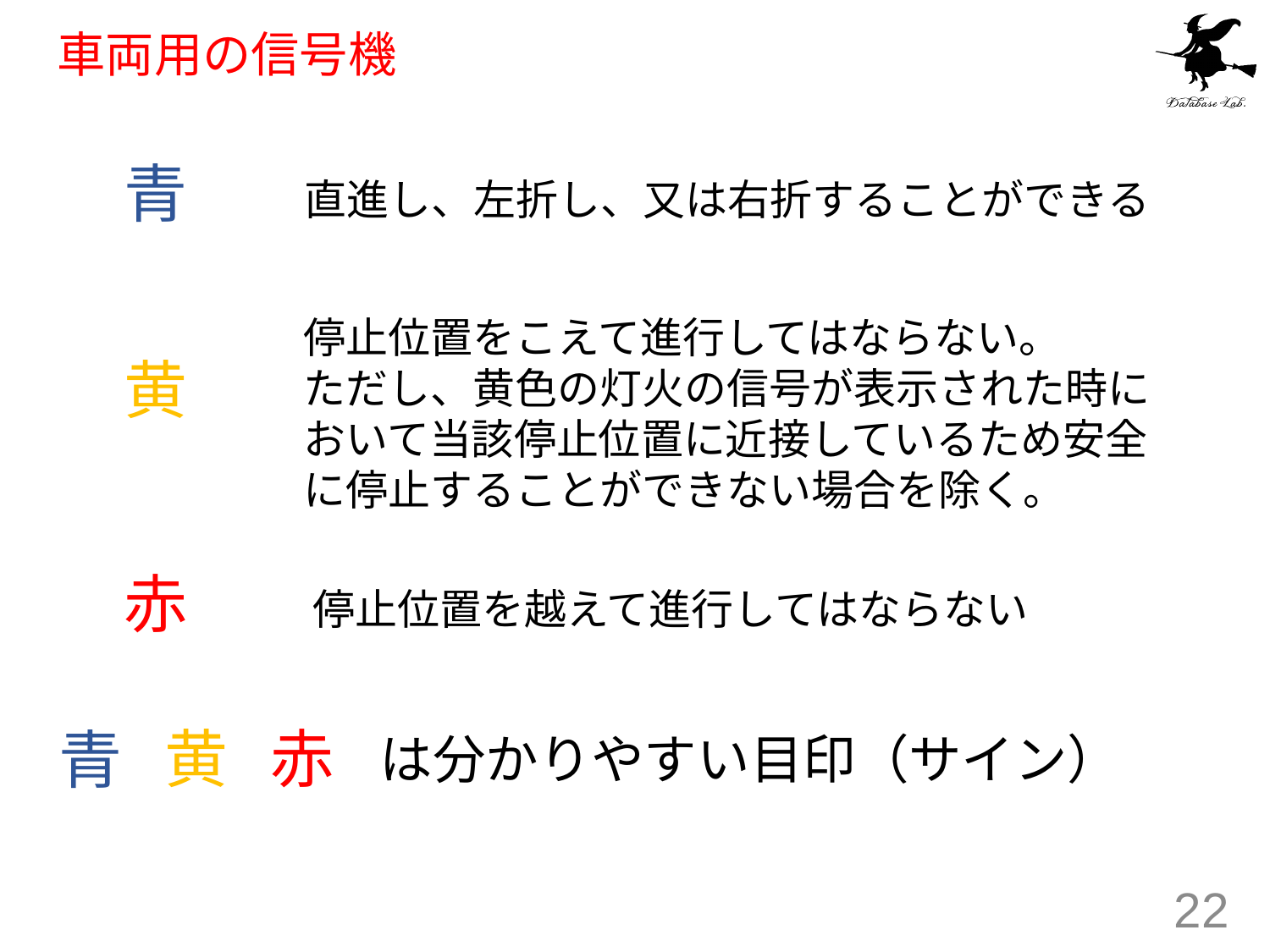

# 車両用の信号機
青
直進し、左折し、又は右折することができる
停止位置をこえて進行してはならない。
ただし、黄色の灯火の信号が表示された時に
おいて当該停止位置に近接しているため安全
に停止することができない場合を除く。
黄
赤
停止位置を越えて進行してはならない
黄
赤
青
は分かりやすい目印（サイン）
22